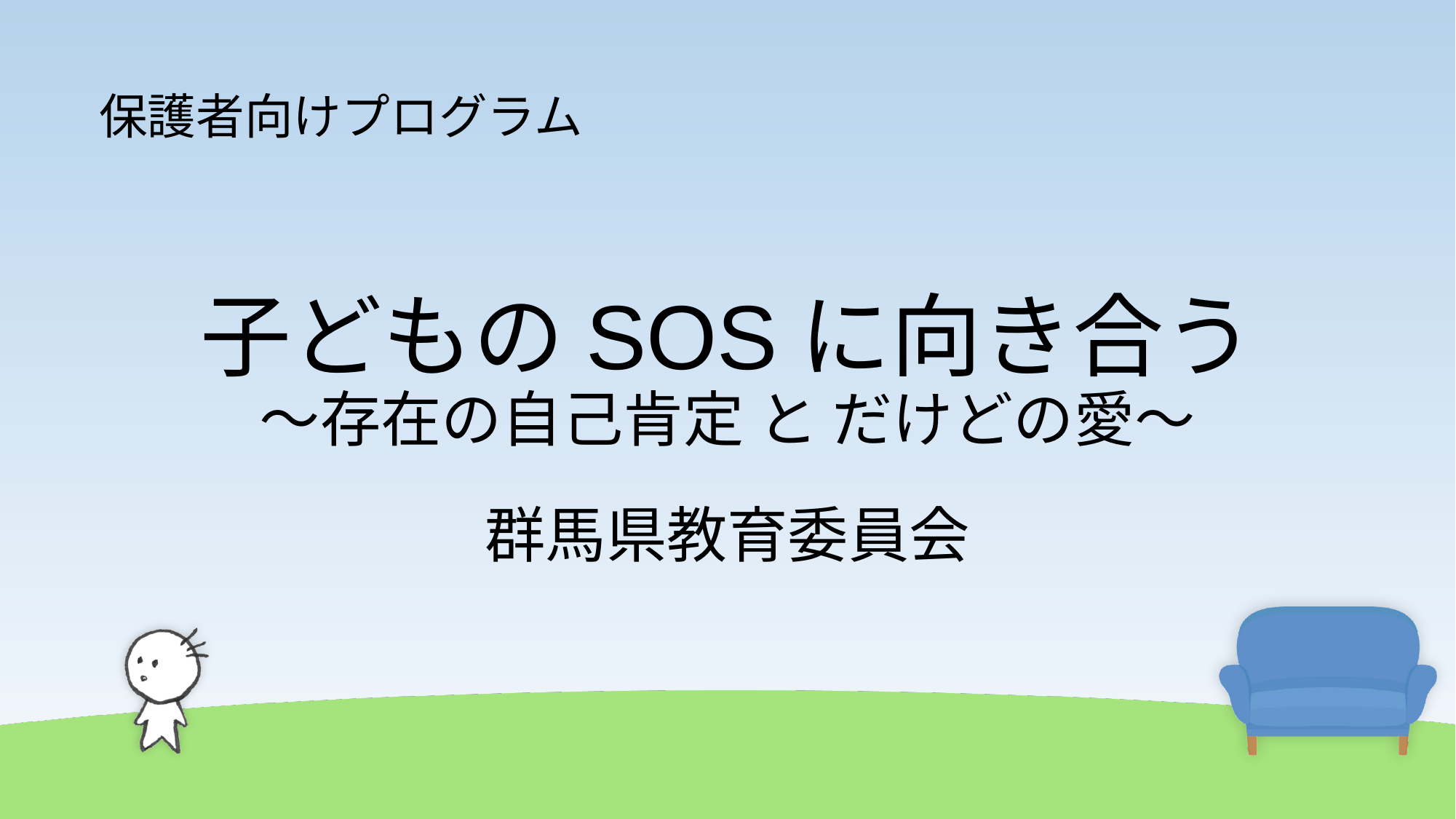

保護者向けプログラム
# 子どものSOSに向き合う ～存在の自己肯定 と だけどの愛～
群馬県教育委員会